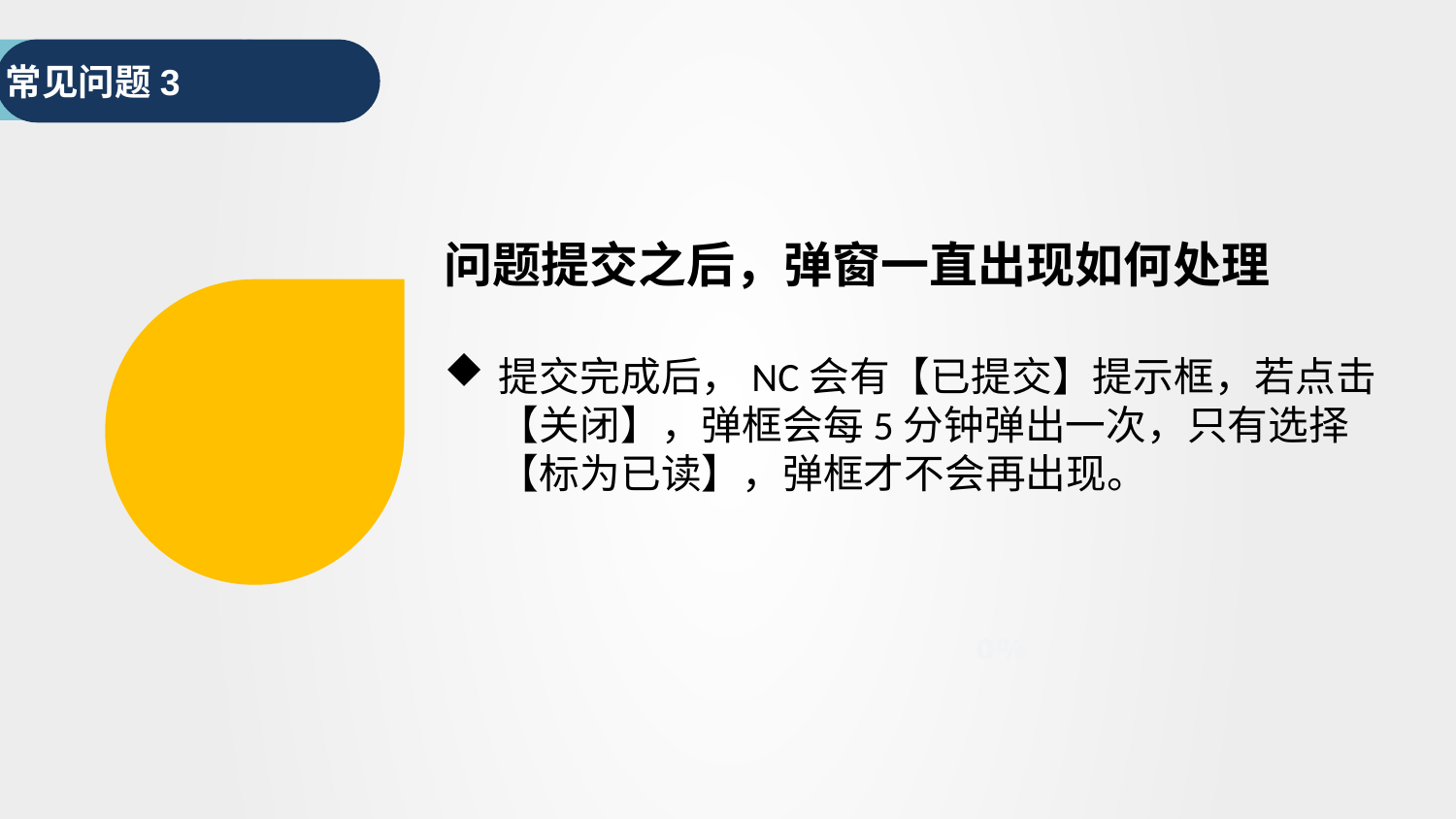

常见问题3
问题提交之后，弹窗一直出现如何处理

提交完成后，NC会有【已提交】提示框，若点击【关闭】，弹框会每5分钟弹出一次，只有选择【标为已读】，弹框才不会再出现。